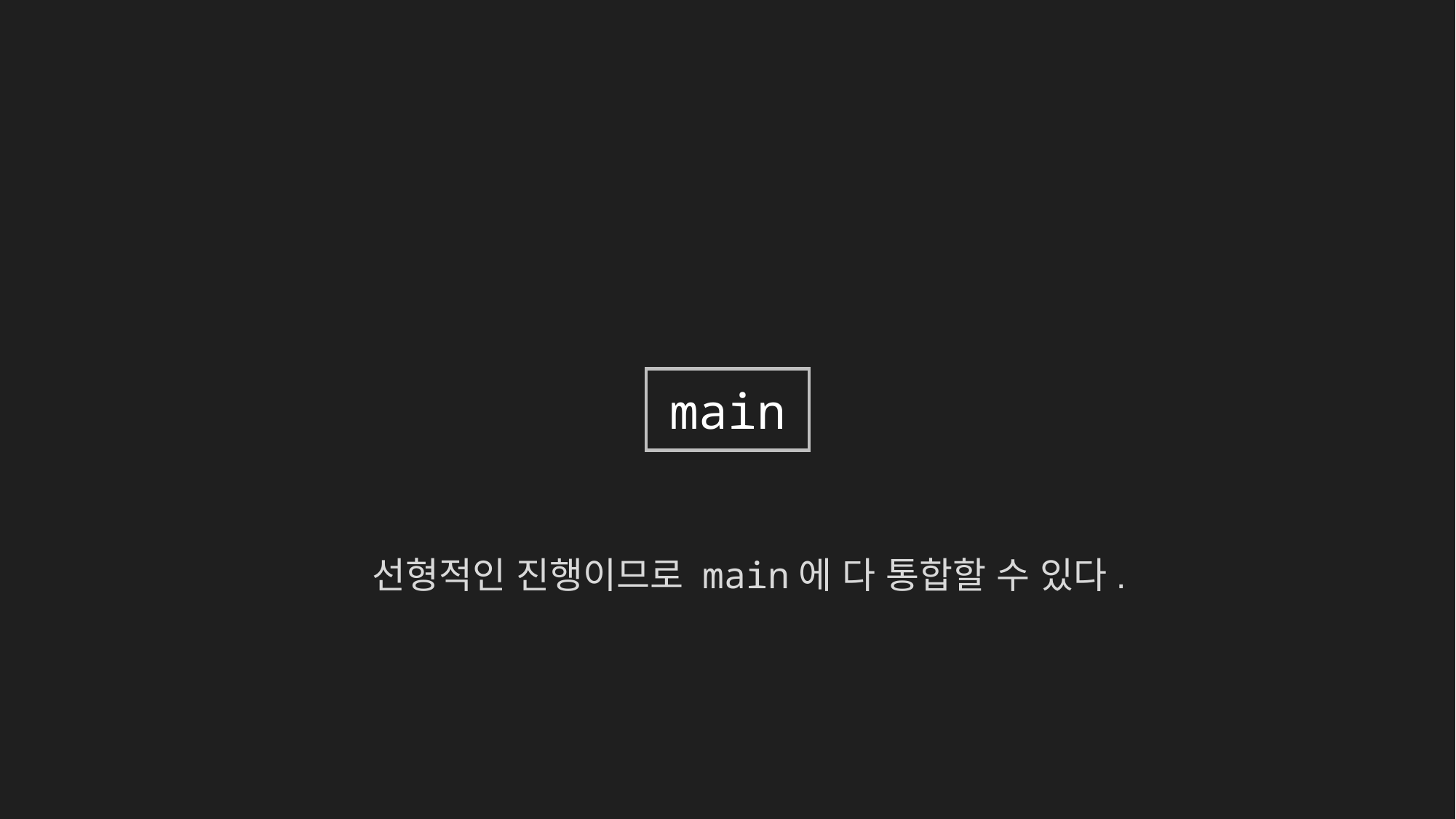

main
선형적인 진행이므로 main에 다 통합할 수 있다.